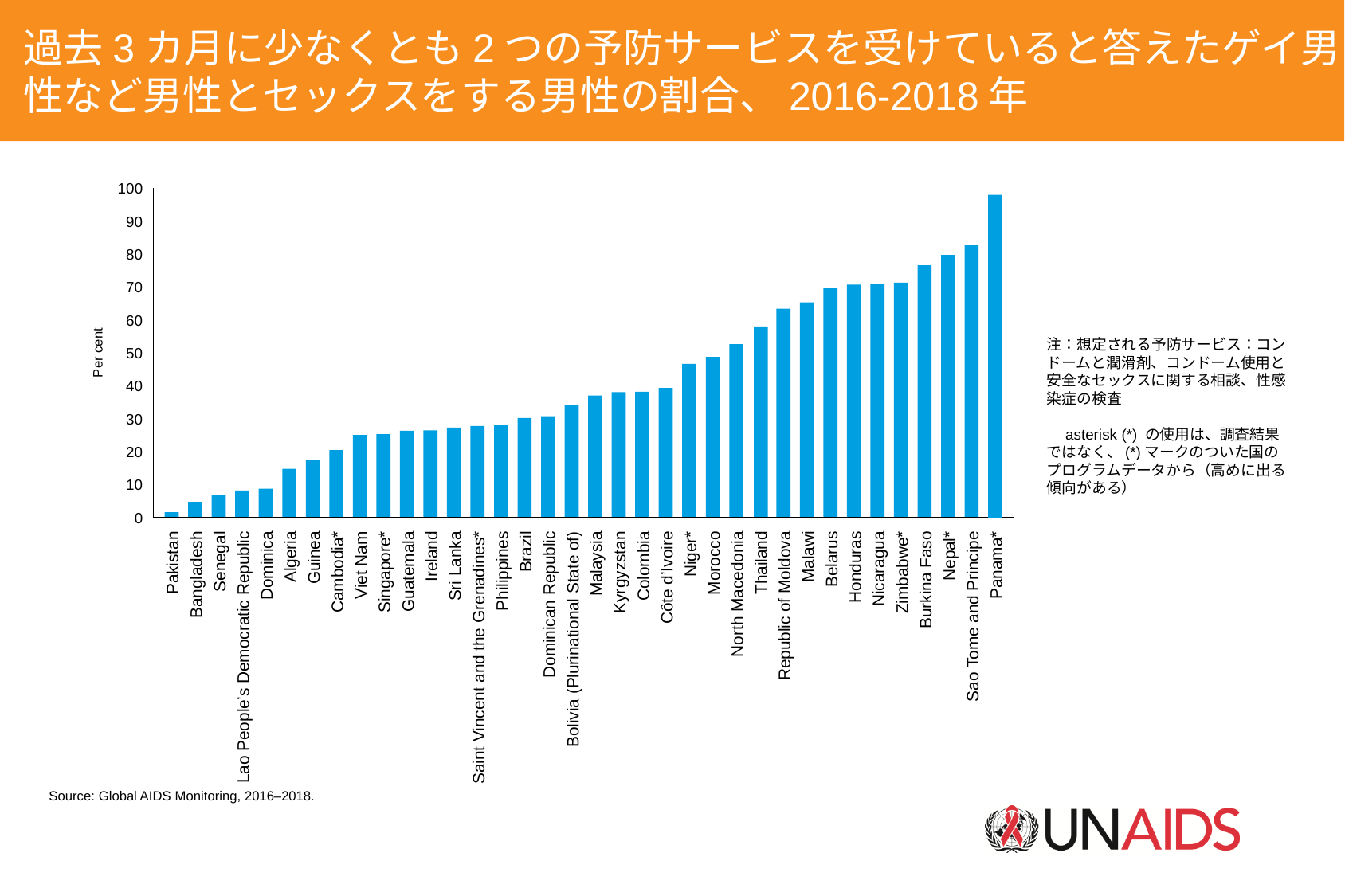

過去3カ月に少なくとも2つの予防サービスを受けていると答えたゲイ男性など男性とセックスをする男性の割合、2016-2018年
100

Panama*
90
80

70

60

Per cent
注：想定される予防サービス：コンドームと潤滑剤、コンドーム使用と安全なセックスに関する相談、性感染症の検査

　asterisk (*) の使用は、調査結果ではなく、(*)マークのついた国のプログラムデータから（高めに出る傾向がある）
50

40

30

20

10

0

Pakistan
Bangladesh
Senegal
Lao People’s Democratic Republic
Dominica
Algeria
Guinea
Cambodia*
Viet Nam
Singapore*
Guatemala
Ireland
Sri Lanka
Saint Vincent and the Grenadines*
Philippines
Brazil
Dominican Republic
Bolivia (Plurinational State of)
Malaysia
Kyrgyzstan
Colombia
Côte d’Ivoire
Niger*
Morocco
North Macedonia
Thailand
Republic of Moldova
Malawi
Belarus
Honduras
Nicaragua
Zimbabwe*
Burkina Faso
Nepal*
Sao Tome and Principe
Source: Global AIDS Monitoring, 2016–2018.